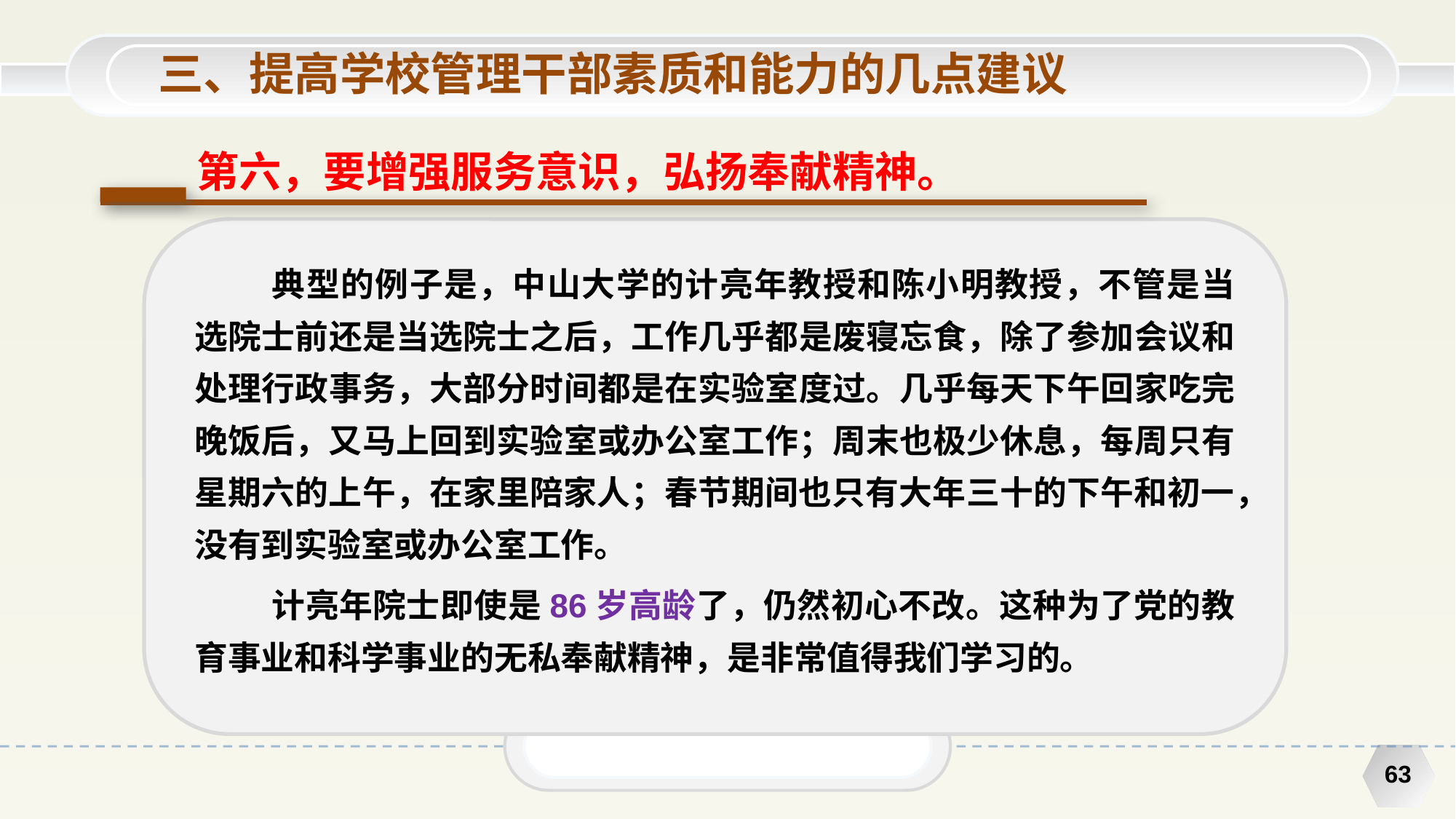

三、提高学校管理干部素质和能力的几点建议
第六，要增强服务意识，弘扬奉献精神。

典型的例子是，中山大学的计亮年教授和陈小明教授，不管是当选院士前还是当选院士之后，工作几乎都是废寝忘食，除了参加会议和处理行政事务，大部分时间都是在实验室度过。几乎每天下午回家吃完晚饭后，又马上回到实验室或办公室工作；周末也极少休息，每周只有星期六的上午，在家里陪家人；春节期间也只有大年三十的下午和初一，没有到实验室或办公室工作。
计亮年院士即使是86岁高龄了，仍然初心不改。这种为了党的教育事业和科学事业的无私奉献精神，是非常值得我们学习的。